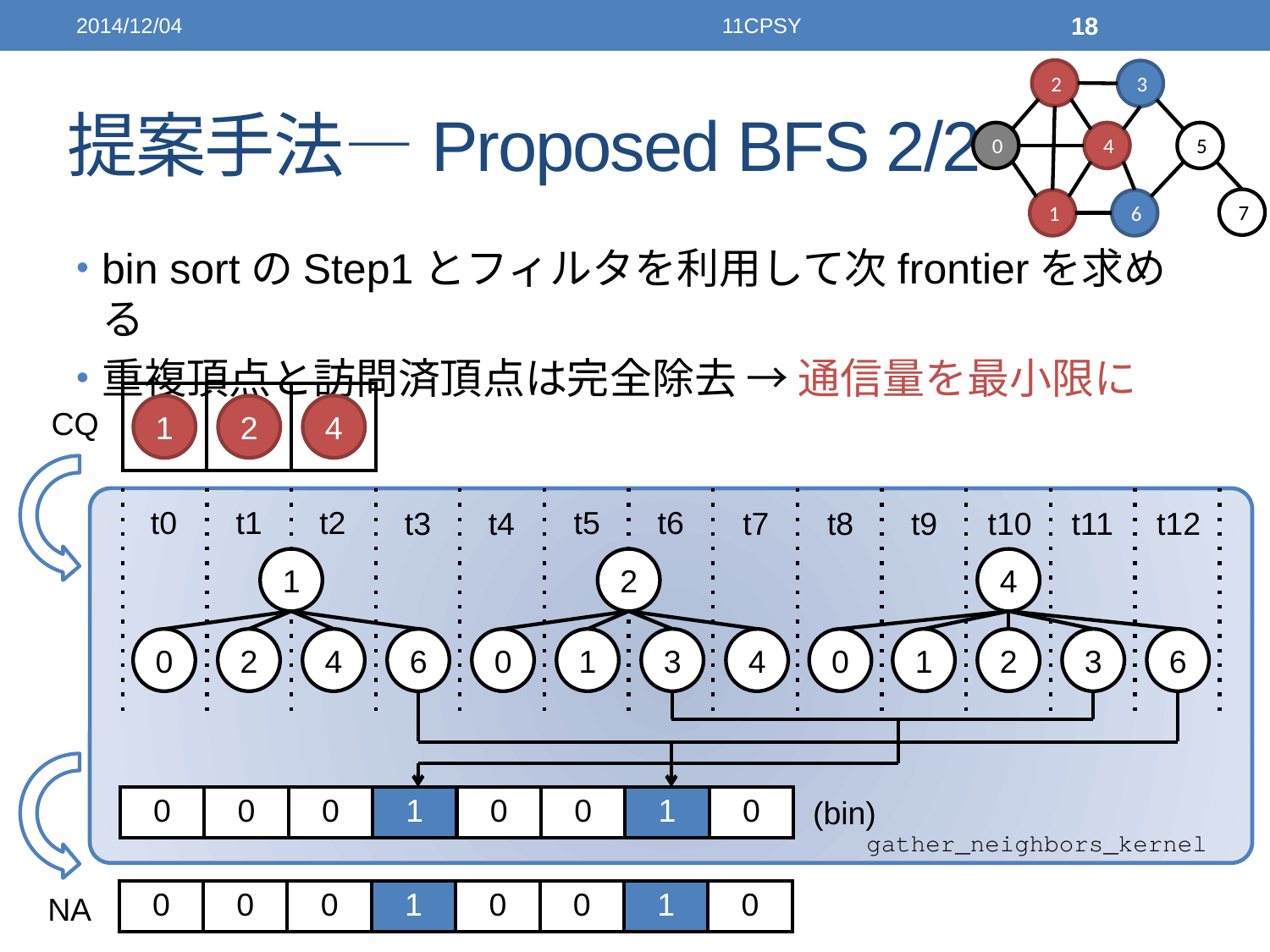

2014/12/04
11CPSY
18
2
3
0
4
5
7
1
6
# 提案手法―Proposed BFS 2/2
bin sortのStep1とフィルタを利用して次frontierを求める
重複頂点と訪問済頂点は完全除去 → 通信量を最小限に
|  |  |  |
| --- | --- | --- |
1
2
4
CQ

t0
t1
t2
t5
t6
t3
t4
t7
t10
t11
t8
t9
t12
1
2
4
0
2
4
6
0
1
3
4
0
1
2
3
6

| 0 | 0 | 0 | 1 | 0 | 0 | 1 | 0 |
| --- | --- | --- | --- | --- | --- | --- | --- |
(bin)
gather_neighbors_kernel
| 0 | 0 | 0 | 1 | 0 | 0 | 1 | 0 |
| --- | --- | --- | --- | --- | --- | --- | --- |
NA